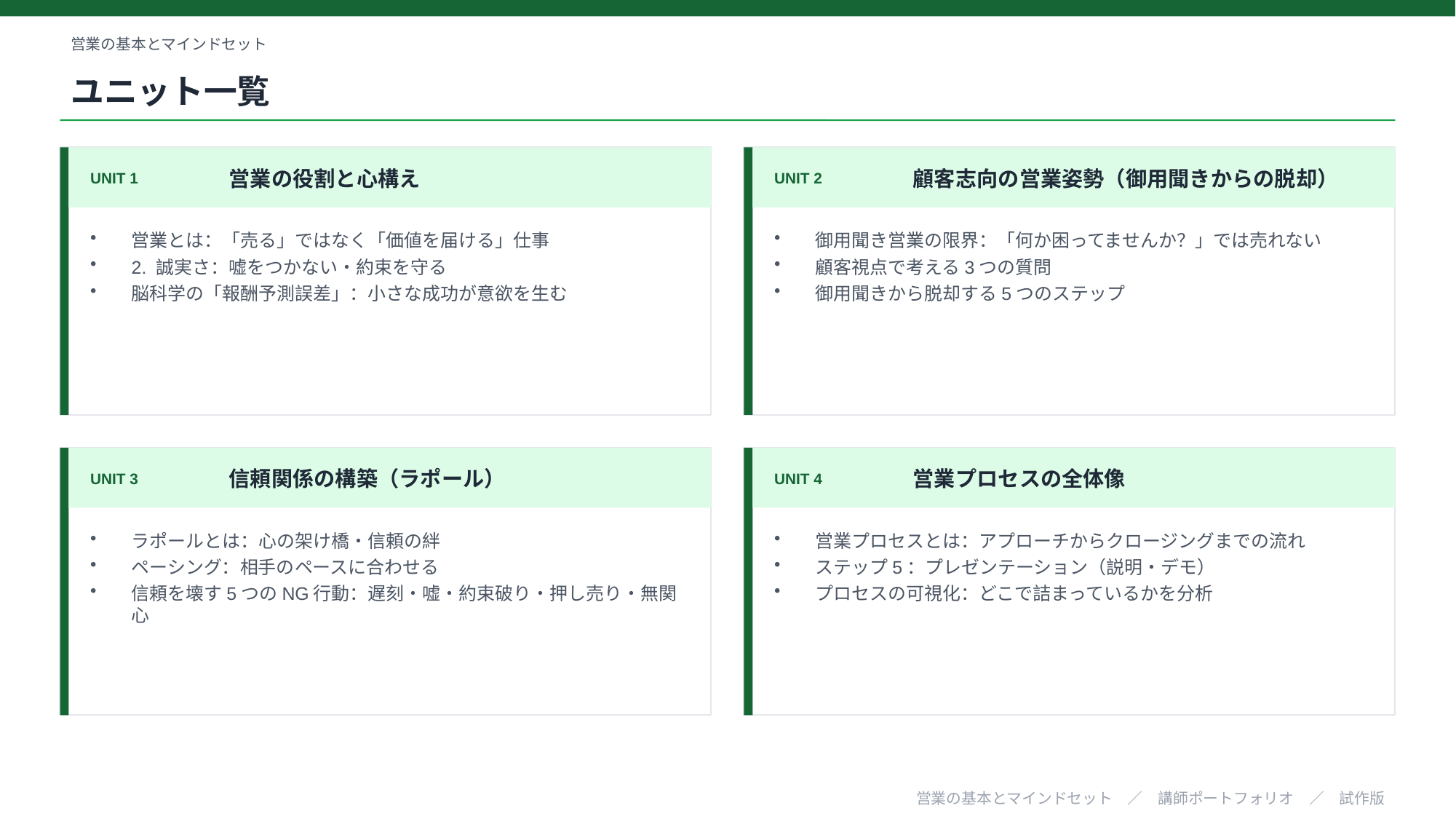

営業の基本とマインドセット
ユニット一覧

UNIT 1
営業の役割と心構え
UNIT 2
顧客志向の営業姿勢（御用聞きからの脱却）
営業とは：「売る」ではなく「価値を届ける」仕事
2. 誠実さ：嘘をつかない・約束を守る
脳科学の「報酬予測誤差」：小さな成功が意欲を生む
御用聞き営業の限界：「何か困ってませんか？」では売れない
顧客視点で考える3つの質問
御用聞きから脱却する5つのステップ

UNIT 3
信頼関係の構築（ラポール）
UNIT 4
営業プロセスの全体像
ラポールとは：心の架け橋・信頼の絆
ペーシング：相手のペースに合わせる
信頼を壊す5つのNG行動：遅刻・嘘・約束破り・押し売り・無関心
営業プロセスとは：アプローチからクロージングまでの流れ
ステップ5：プレゼンテーション（説明・デモ）
プロセスの可視化：どこで詰まっているかを分析
営業の基本とマインドセット　／　講師ポートフォリオ　／　試作版